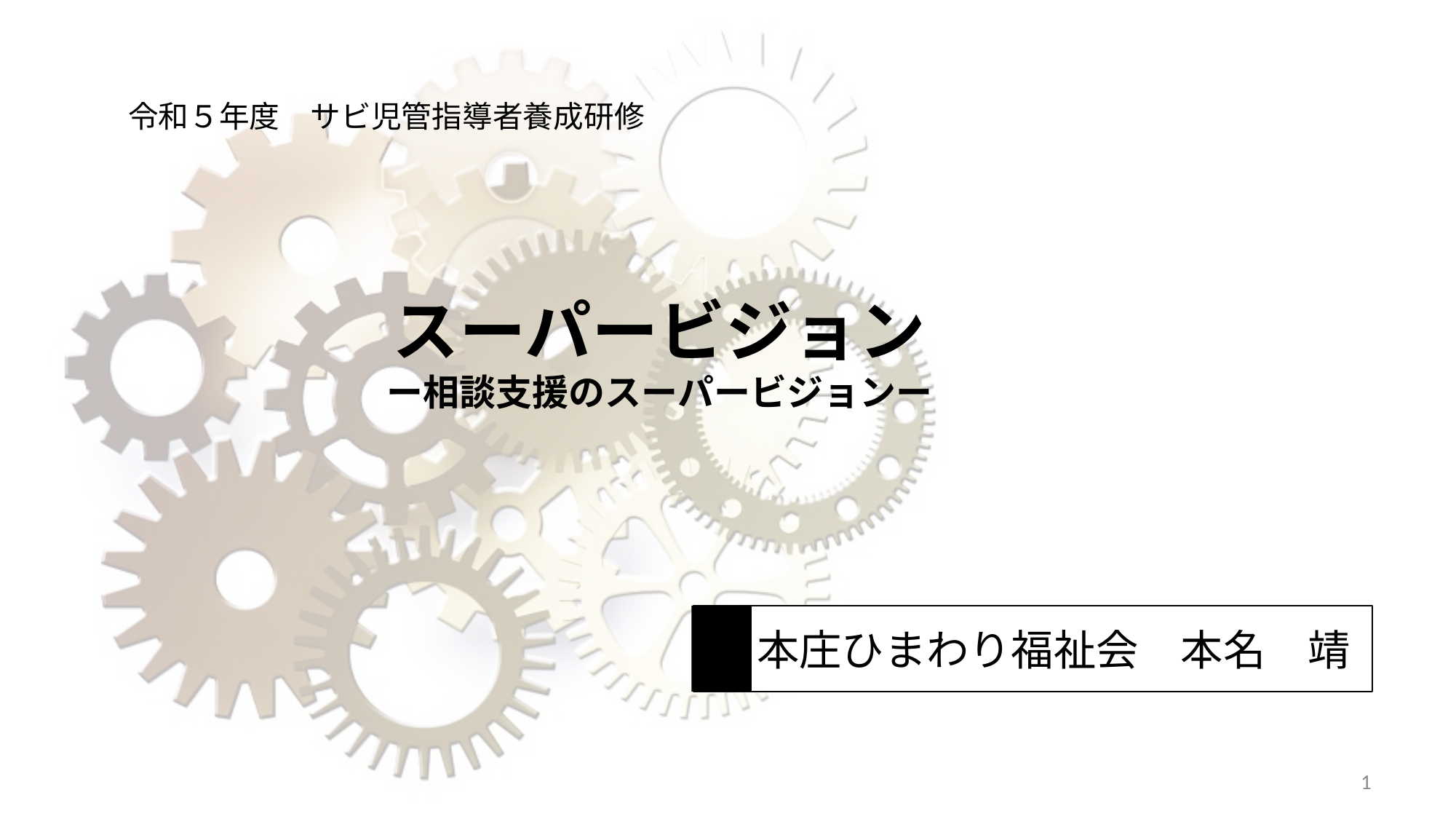

令和５年度　サビ児管指導者養成研修
# スーパービジョン ー相談支援のスーパービジョンー

　本庄ひまわり福祉会　本名　靖
1